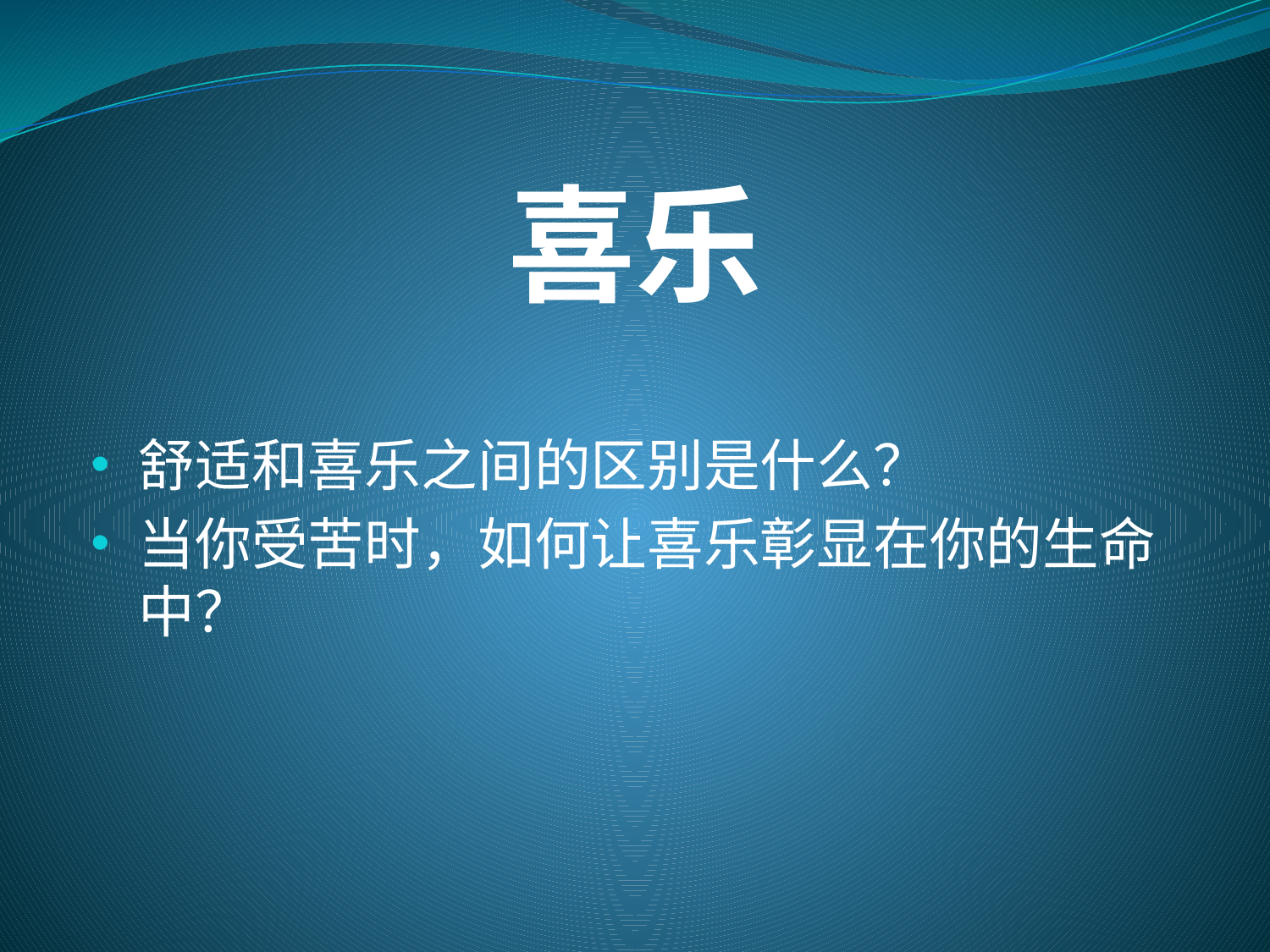

# 喜乐
舒适和喜乐之间的区别是什么？
当你受苦时，如何让喜乐彰显在你的生命中？